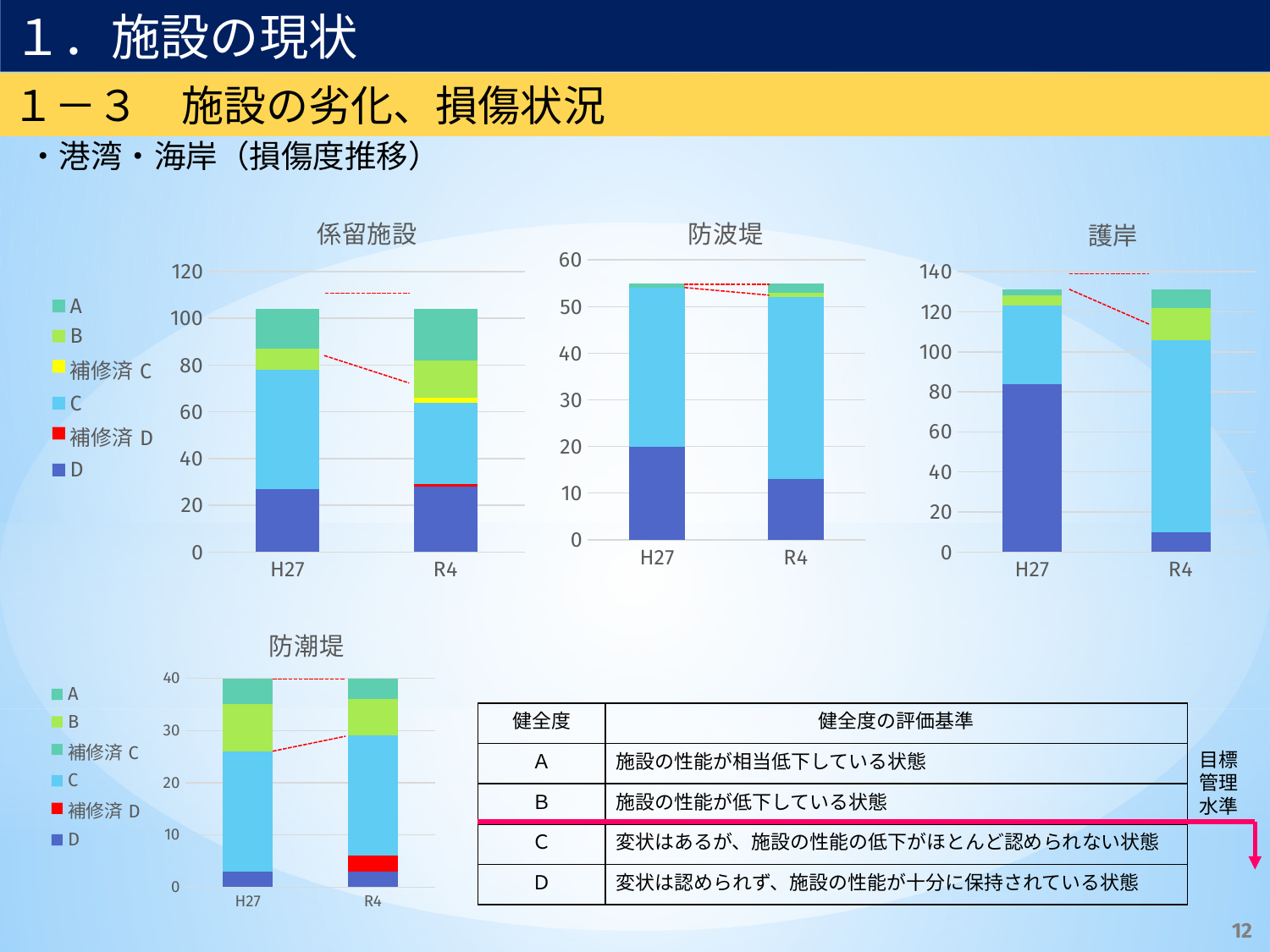

１．施設の現状
１－３　施設の劣化、損傷状況
・港湾・海岸（損傷度推移）

### Chart: 係留施設

| Category | D | 補修済D | C | 補修済C | B | A |
|---|---|---|---|---|---|---|
| H27 | 27.0 | 0.0 | 51.0 | 0.0 | 9.0 | 17.0 |
| R4 | 28.0 | 1.0 | 35.0 | 2.0 | 16.0 | 22.0 |

### Chart: 防波堤

| Category | D | C | B | A |
|---|---|---|---|---|
| H27 | 20.0 | 34.0 | 0.0 | 1.0 |
| R4 | 13.0 | 39.0 | 1.0 | 2.0 |

### Chart: 護岸

| Category | D | C | B | A |
|---|---|---|---|---|
| H27 | 84.0 | 39.0 | 5.0 | 3.0 |
| R4 | 10.0 | 96.0 | 16.0 | 9.0 |

### Chart:

| Category | 護岸 |
|---|---|
| H27 | 2.0 |
| R4 | 20.0 |

### Chart: 防潮堤

| Category | D | 補修済D | C | 補修済C | B | A |
|---|---|---|---|---|---|---|
| H27 | 3.0 | None | 23.0 | None | 9.0 | 5.0 |
| R4 | 3.0 | 3.0 | 23.0 | None | 7.0 | 4.0 |
 	D	C	B	A
H27	84	39	5	3
R4	10	96	16	9
| 健全度 | 健全度の評価基準 |
| --- | --- |
| Ａ | 施設の性能が相当低下している状態 |
| Ｂ | 施設の性能が低下している状態 |
| Ｃ | 変状はあるが、施設の性能の低下がほとんど認められない状態 |
| Ｄ | 変状は認められず、施設の性能が十分に保持されている状態 |
目標管理水準
12
|  | A | B | C | D | 備考 |
| --- | --- | --- | --- | --- | --- |
| H27 | 17 | 9 | 51 | 27 | ３施設補修完了 |
| R4 | 22 | 16 | 37 | 29 |  |
|  | A | B | C | D |
| --- | --- | --- | --- | --- |
| H27 | 1 | 0 | 34 | 20 |
| R4 | 2 | 1 | 39 | 13 |
|  | A | B | C | D |
| --- | --- | --- | --- | --- |
| H27 | 3 | 5 | 39 | 84 |
| R4 | 9 | 16 | 96 | 10 |